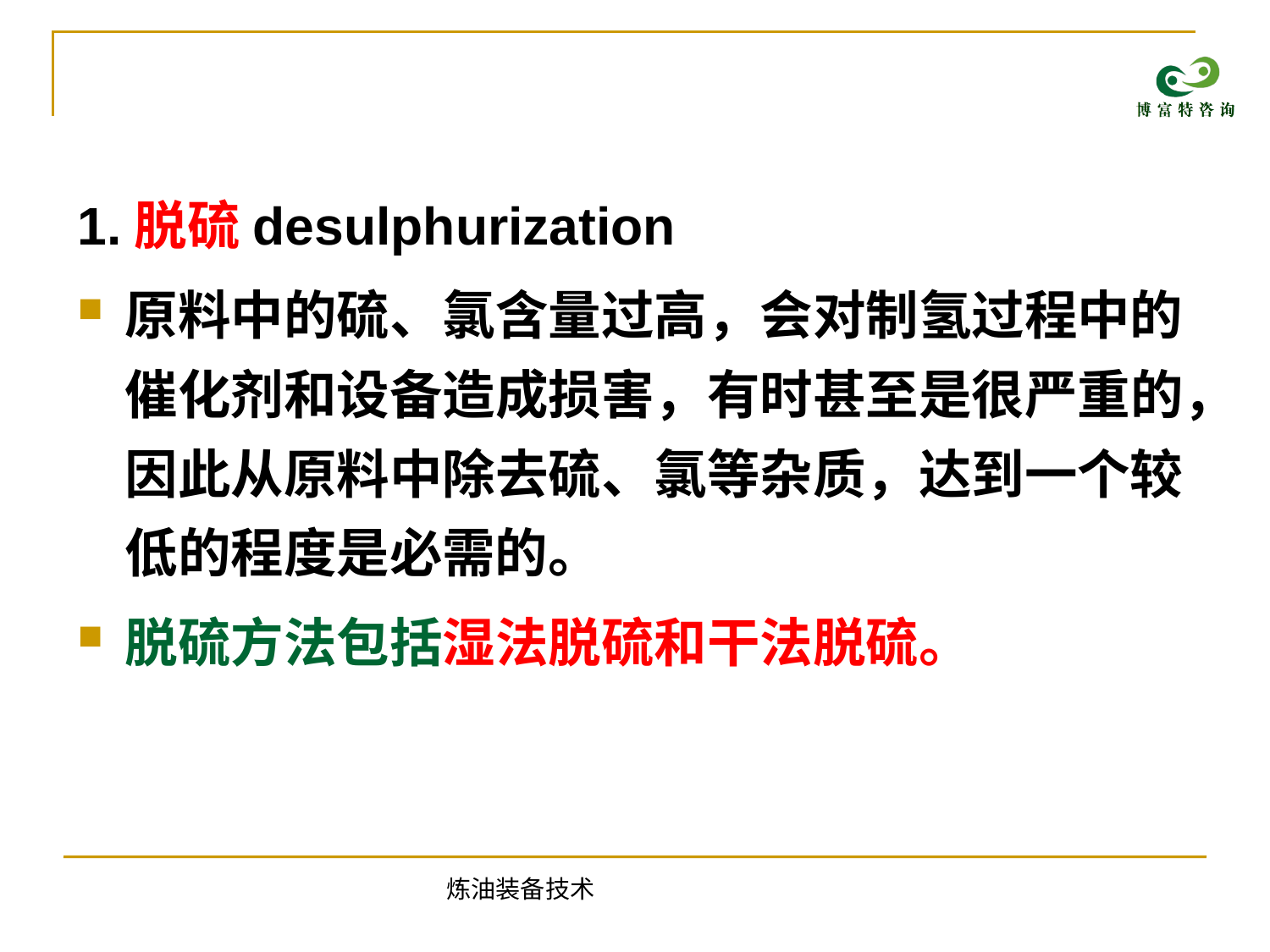

1.脱硫desulphurization
原料中的硫、氯含量过高，会对制氢过程中的催化剂和设备造成损害，有时甚至是很严重的，因此从原料中除去硫、氯等杂质，达到一个较低的程度是必需的。
脱硫方法包括湿法脱硫和干法脱硫。

13
炼油装备技术